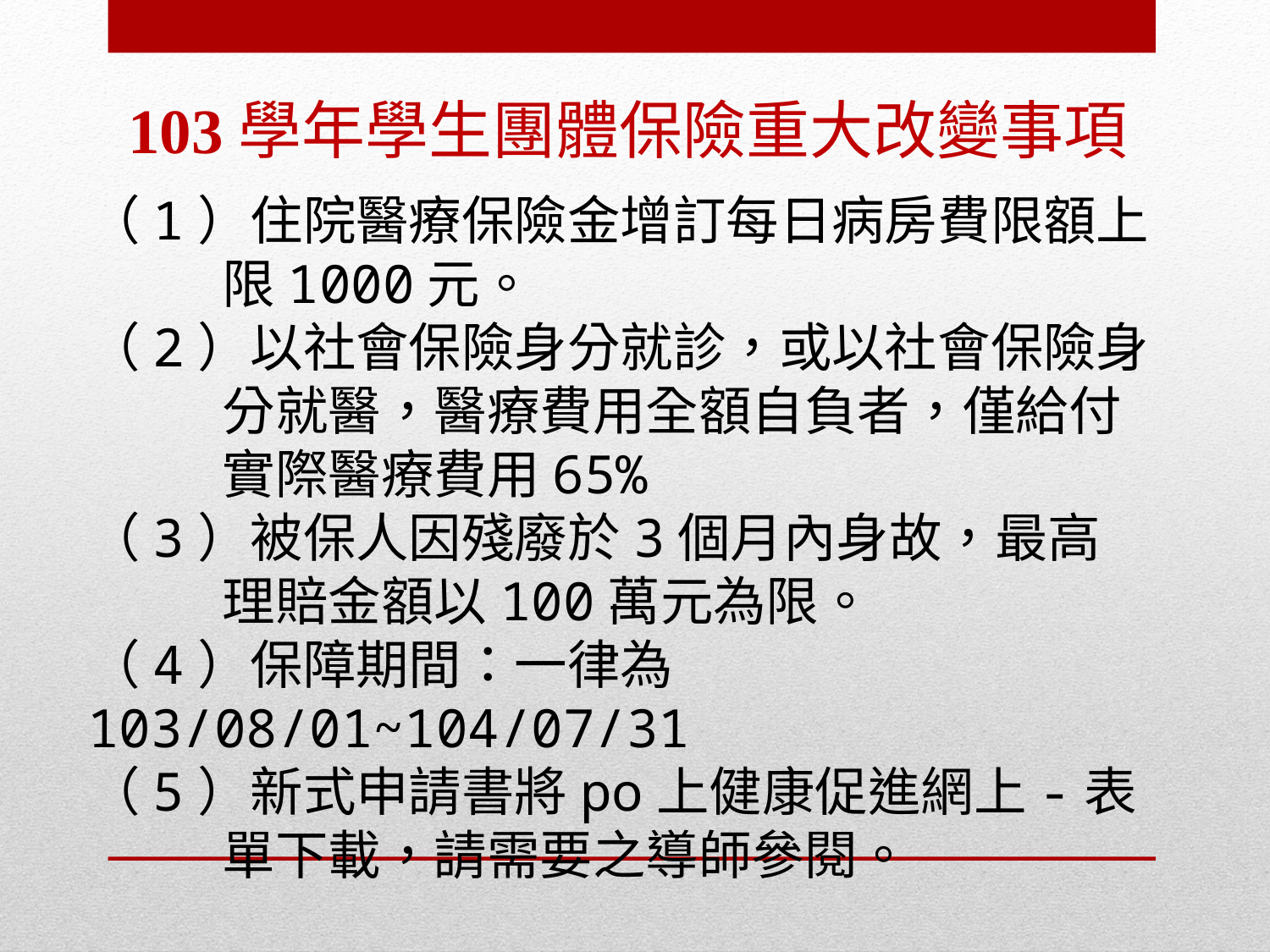

103學年學生團體保險重大改變事項
（1）住院醫療保險金增訂每日病房費限額上限1000元。
（2）以社會保險身分就診，或以社會保險身分就醫，醫療費用全額自負者，僅給付實際醫療費用65%
（3）被保人因殘廢於3個月內身故，最高理賠金額以100萬元為限。
（4）保障期間：一律為103/08/01~104/07/31
（5）新式申請書將po上健康促進網上-表單下載，請需要之導師參閱。